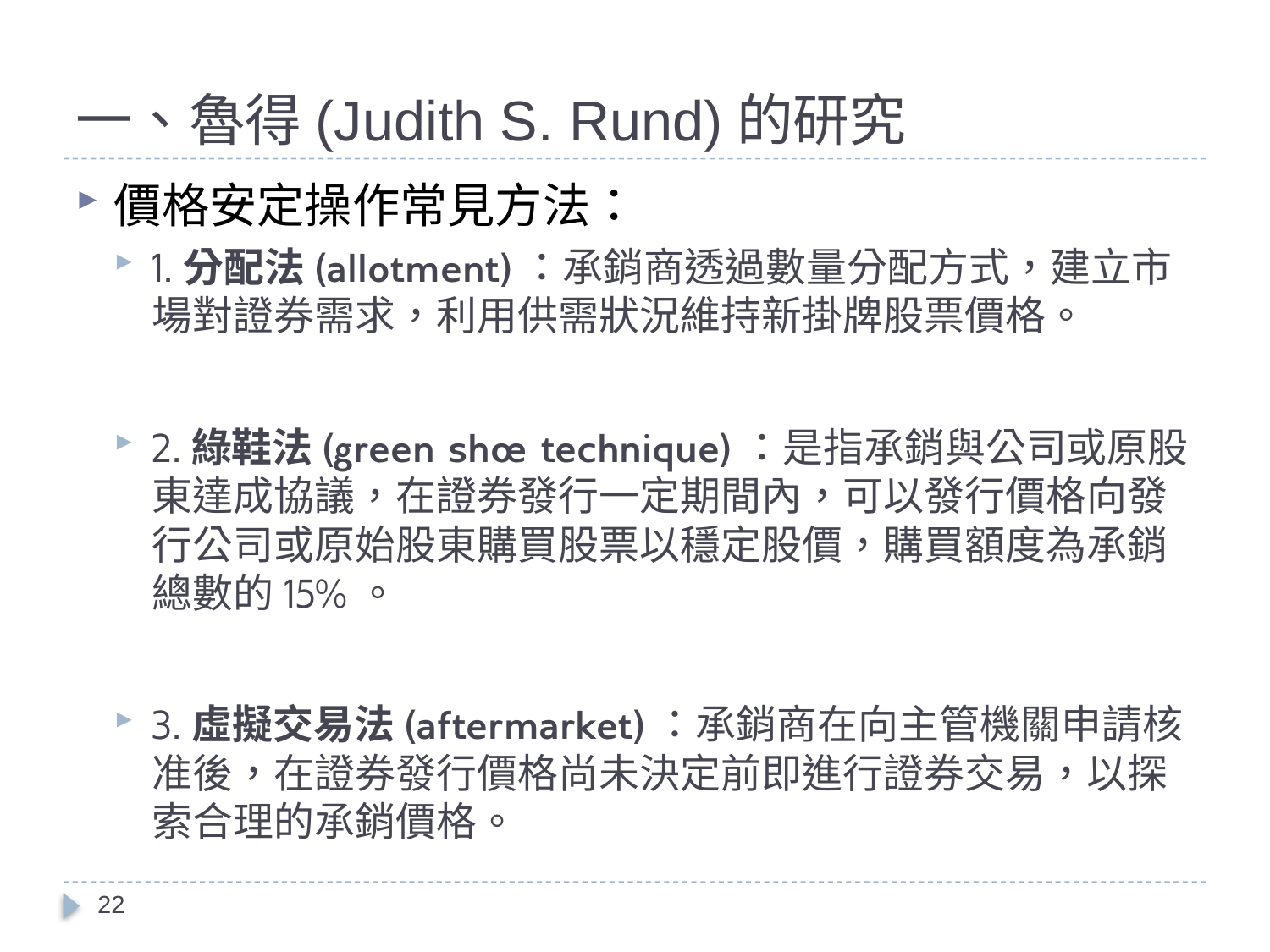

# 一、魯得(Judith S. Rund)的研究
價格安定操作常見方法：
1.分配法(allotment)：承銷商透過數量分配方式，建立市場對證券需求，利用供需狀況維持新掛牌股票價格。

2.綠鞋法(green shoe technique)：是指承銷與公司或原股東達成協議，在證券發行一定期間內，可以發行價格向發行公司或原始股東購買股票以穩定股價，購買額度為承銷總數的15%。

3.虛擬交易法(aftermarket)：承銷商在向主管機關申請核准後，在證券發行價格尚未決定前即進行證券交易，以探索合理的承銷價格。
22